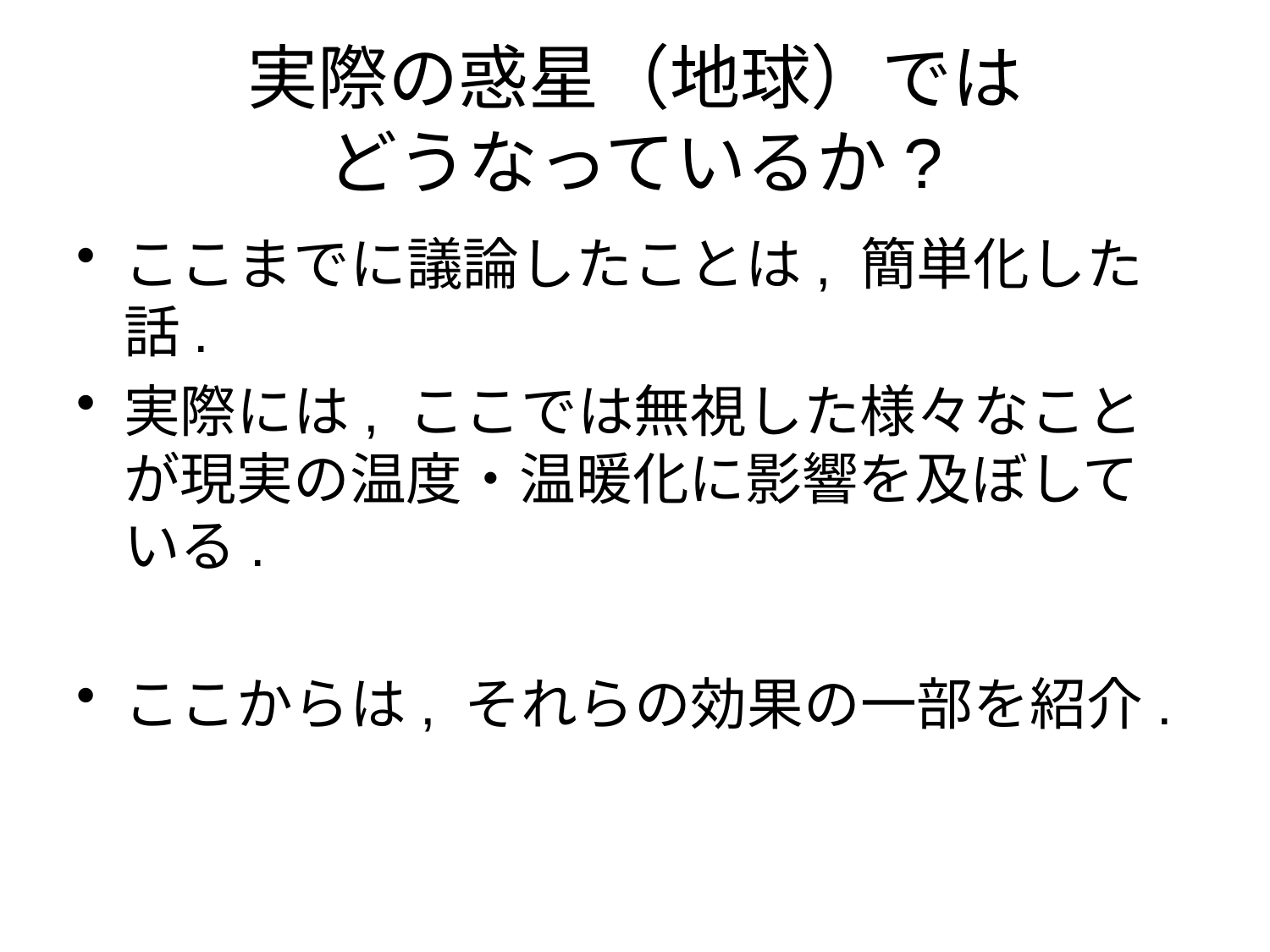

# 実際の惑星（地球）では どうなっているか?
ここまでに議論したことは, 簡単化した話.
実際には, ここでは無視した様々なことが現実の温度・温暖化に影響を及ぼしている.

ここからは, それらの効果の一部を紹介.